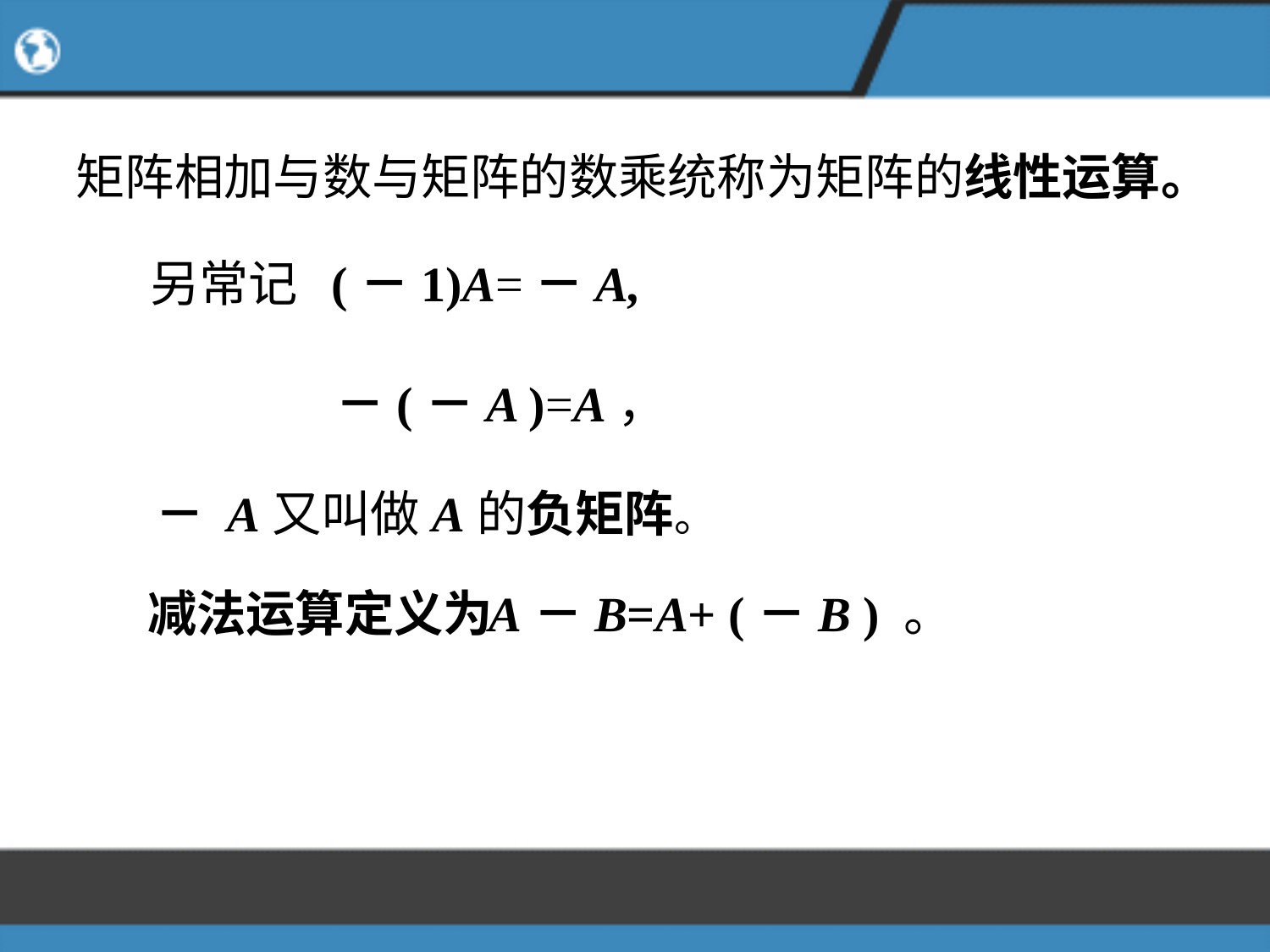

矩阵相加与数与矩阵的数乘统称为矩阵的线性运算。
另常记  (－1)A=－A,
－(－A )=A，
－ A又叫做A的负矩阵。
减法运算定义为
A－B=A+ (－B ) 。